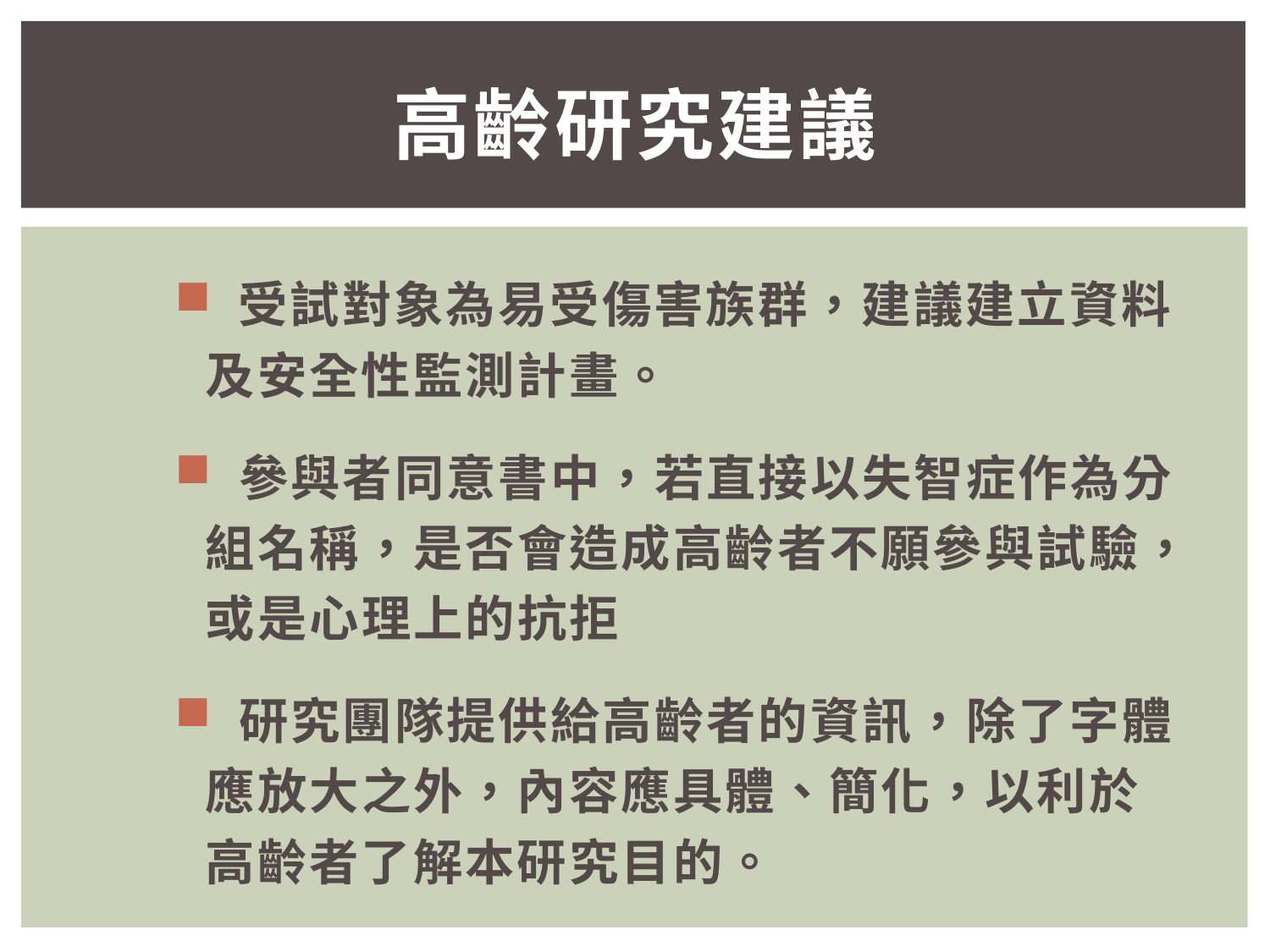

# 高齡研究建議
 受試對象為易受傷害族群，建議建立資料及安全性監測計畫。
 參與者同意書中，若直接以失智症作為分組名稱，是否會造成高齡者不願參與試驗，或是心理上的抗拒
 研究團隊提供給高齡者的資訊，除了字體應放大之外，內容應具體、簡化，以利於高齡者了解本研究目的。